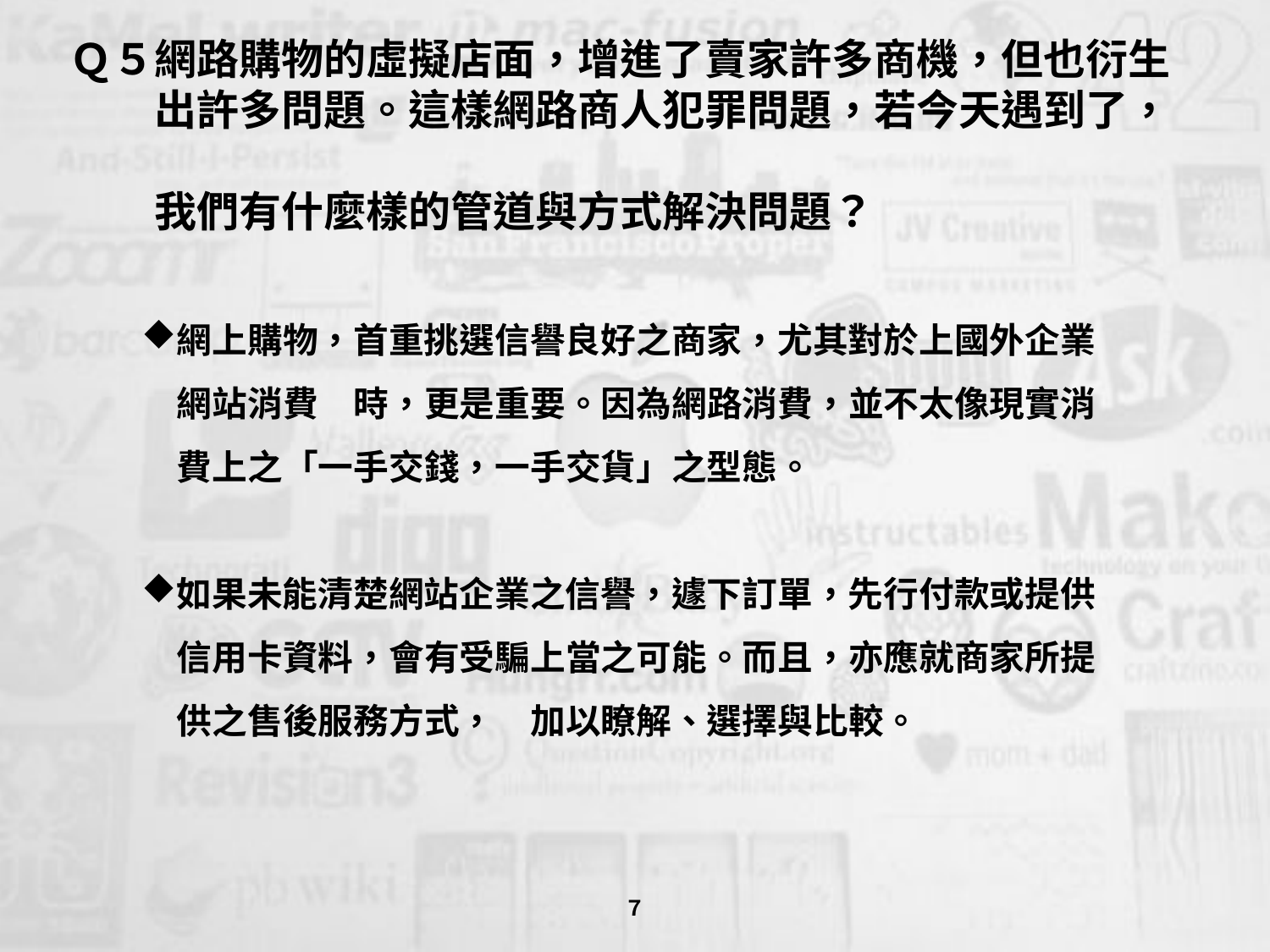

# Ｑ５網路購物的虛擬店面，增進了賣家許多商機，但也衍生 　　出許多問題。這樣網路商人犯罪問題，若今天遇到了，　　 　　我們有什麼樣的管道與方式解決問題？
網上購物，首重挑選信譽良好之商家，尤其對於上國外企業
　網站消費　時，更是重要。因為網路消費，並不太像現實消
　費上之「一手交錢，一手交貨」之型態。

如果未能清楚網站企業之信譽，遽下訂單，先行付款或提供
　信用卡資料，會有受騙上當之可能。而且，亦應就商家所提
　供之售後服務方式，　加以瞭解、選擇與比較。
７